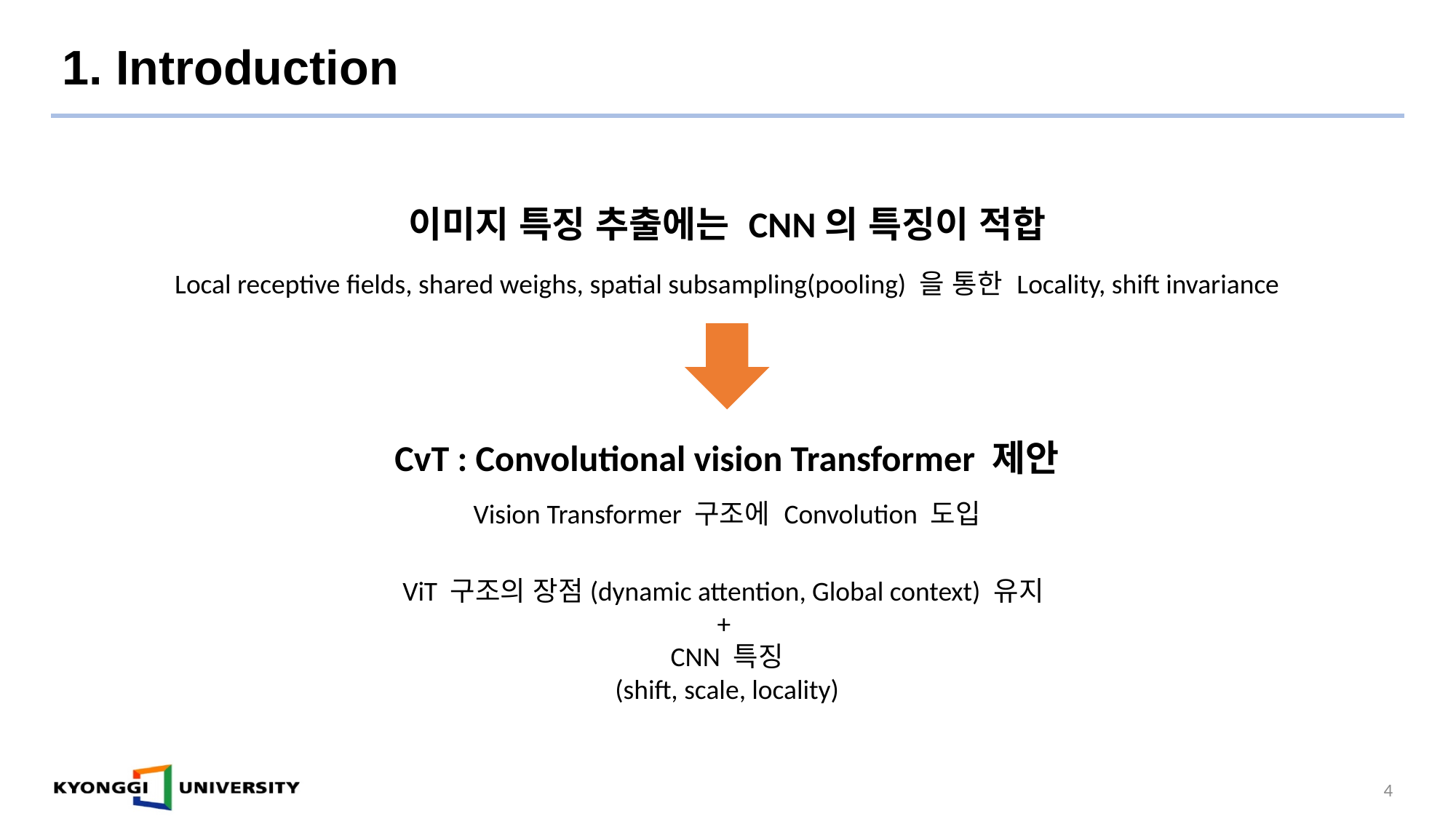

# 1. Introduction
이미지 특징 추출에는 CNN의 특징이 적합
Local receptive fields, shared weighs, spatial subsampling(pooling) 을 통한 Locality, shift invariance

CvT : Convolutional vision Transformer 제안
Vision Transformer 구조에 Convolution 도입
ViT 구조의 장점(dynamic attention, Global context) 유지
+
CNN 특징
(shift, scale, locality)
4